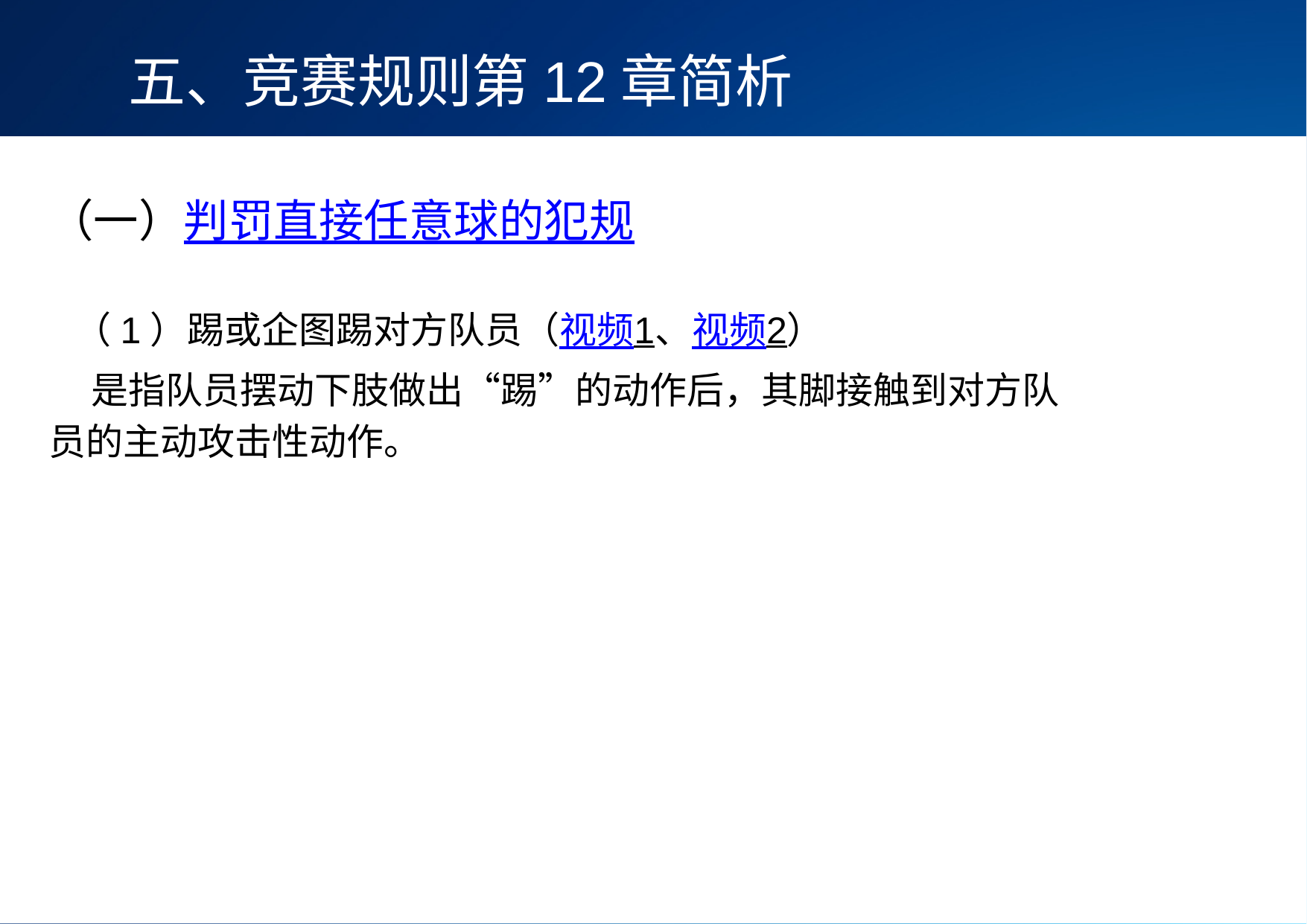

五、竞赛规则第12章简析

（一）判罚直接任意球的犯规
  （1）踢或企图踢对方队员（视频1、视频2）
    是指队员摆动下肢做出“踢”的动作后，其脚接触到对方队员的主动攻击性动作。